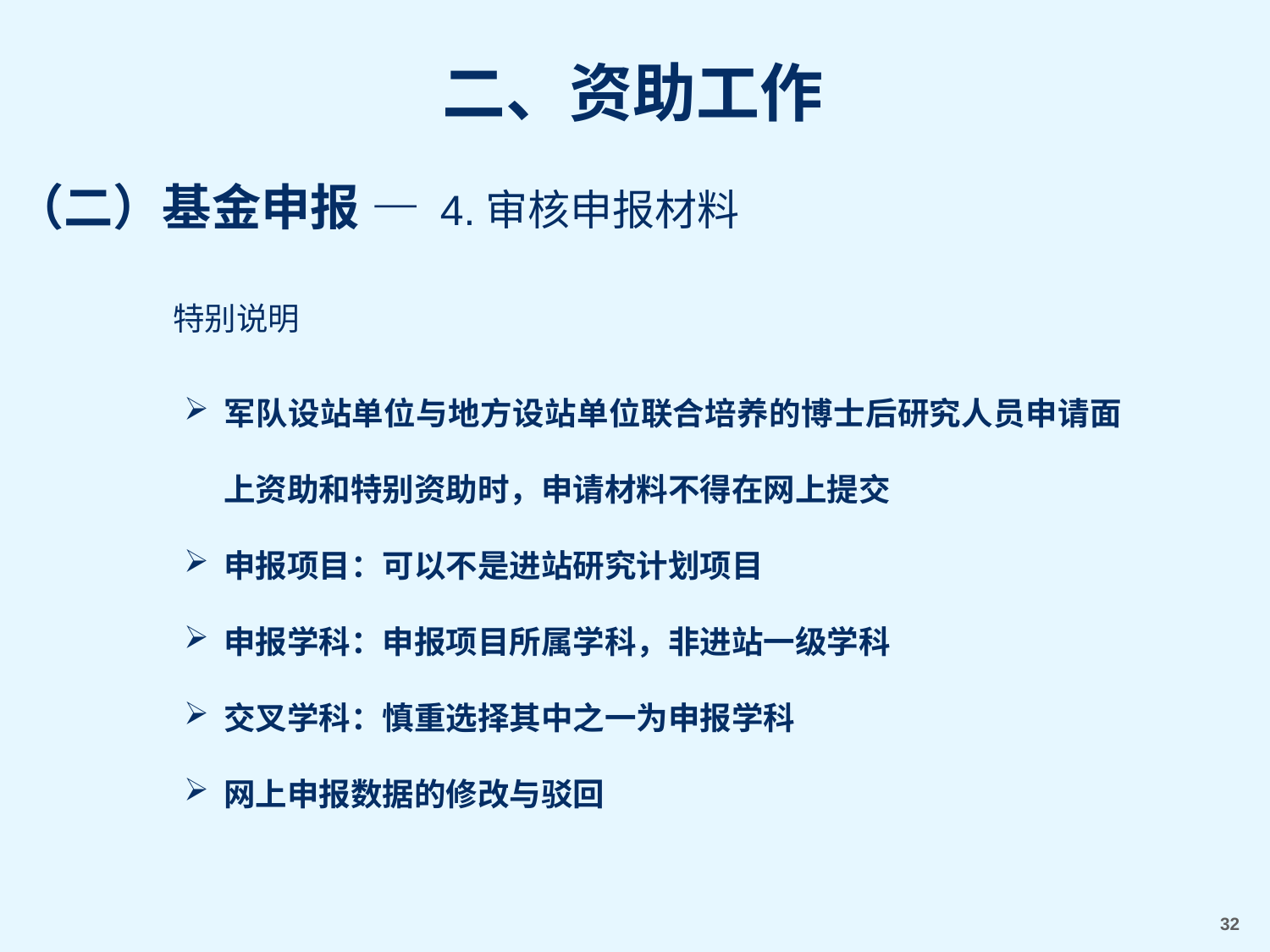

（二）基金申报 — 4.审核申报材料
特别说明
军队设站单位与地方设站单位联合培养的博士后研究人员申请面上资助和特别资助时，申请材料不得在网上提交
申报项目：可以不是进站研究计划项目
申报学科：申报项目所属学科，非进站一级学科
交叉学科：慎重选择其中之一为申报学科
网上申报数据的修改与驳回

32